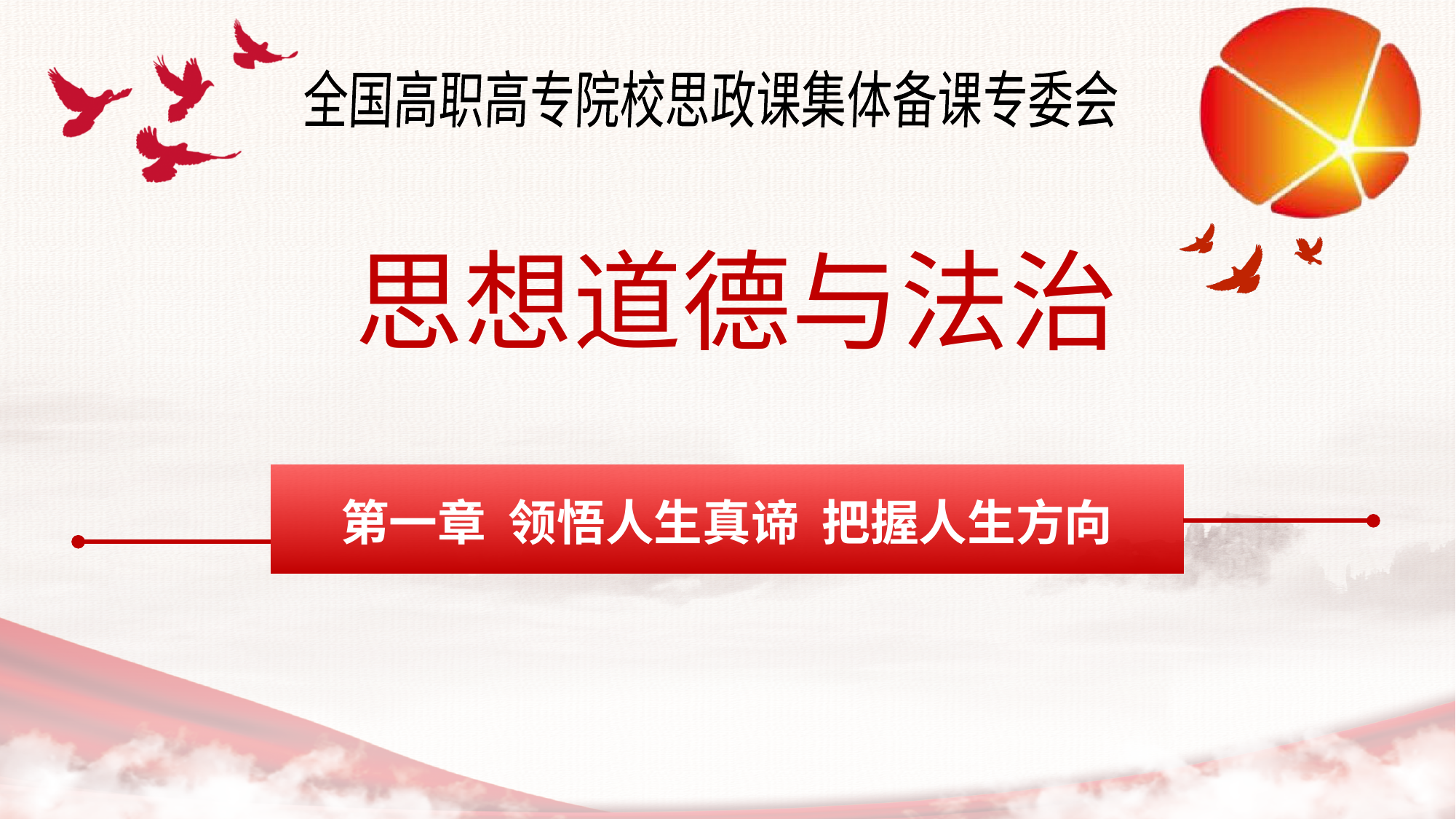

全国高职高专院校思政课集体备课专委会
思想道德与法治
第一章  领悟人生真谛  把握人生方向